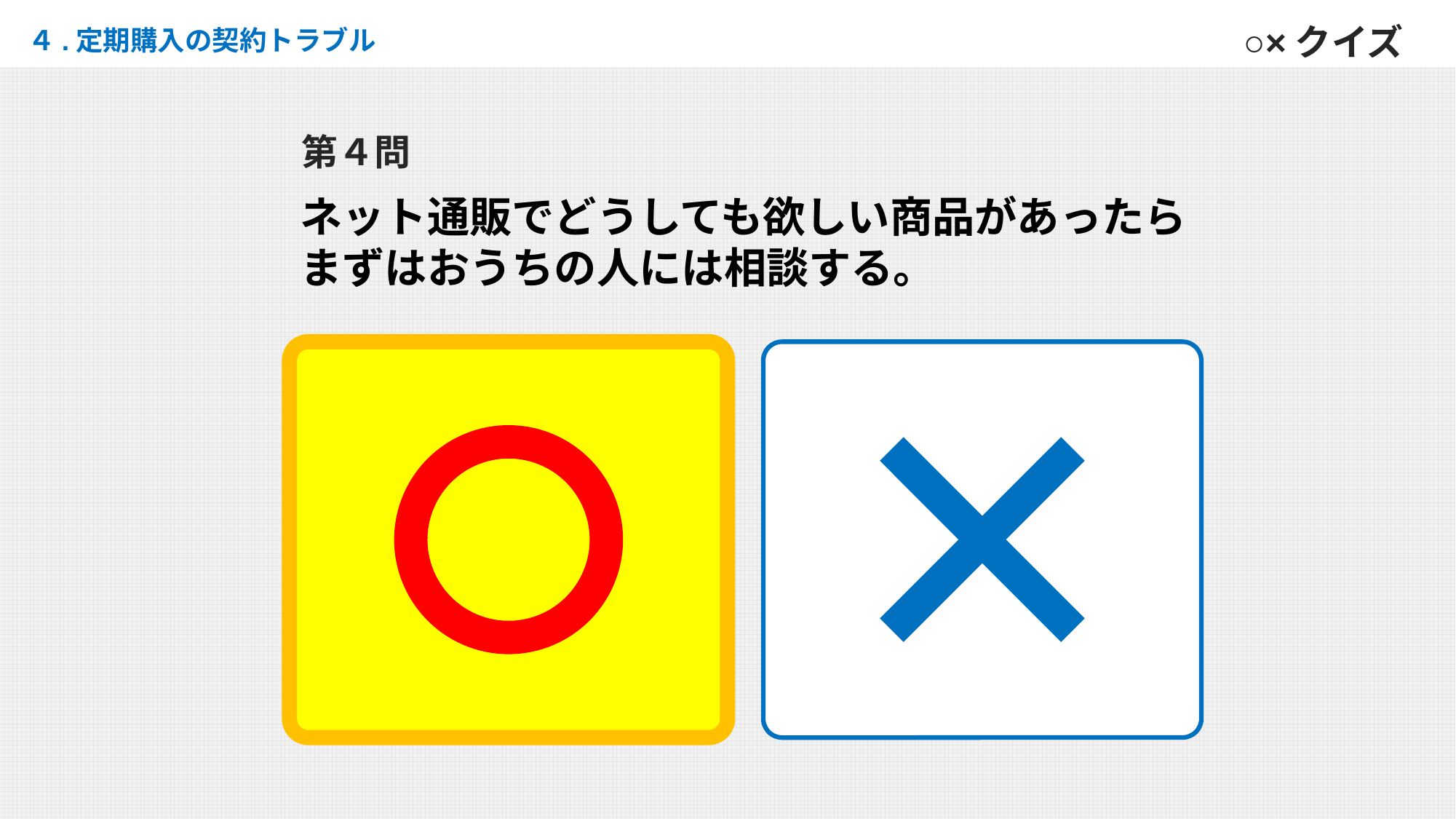

○×クイズ
４.定期購入の契約トラブル
第４問
ネット通販でどうしても欲しい商品があったらまずはおうちの人には相談する。